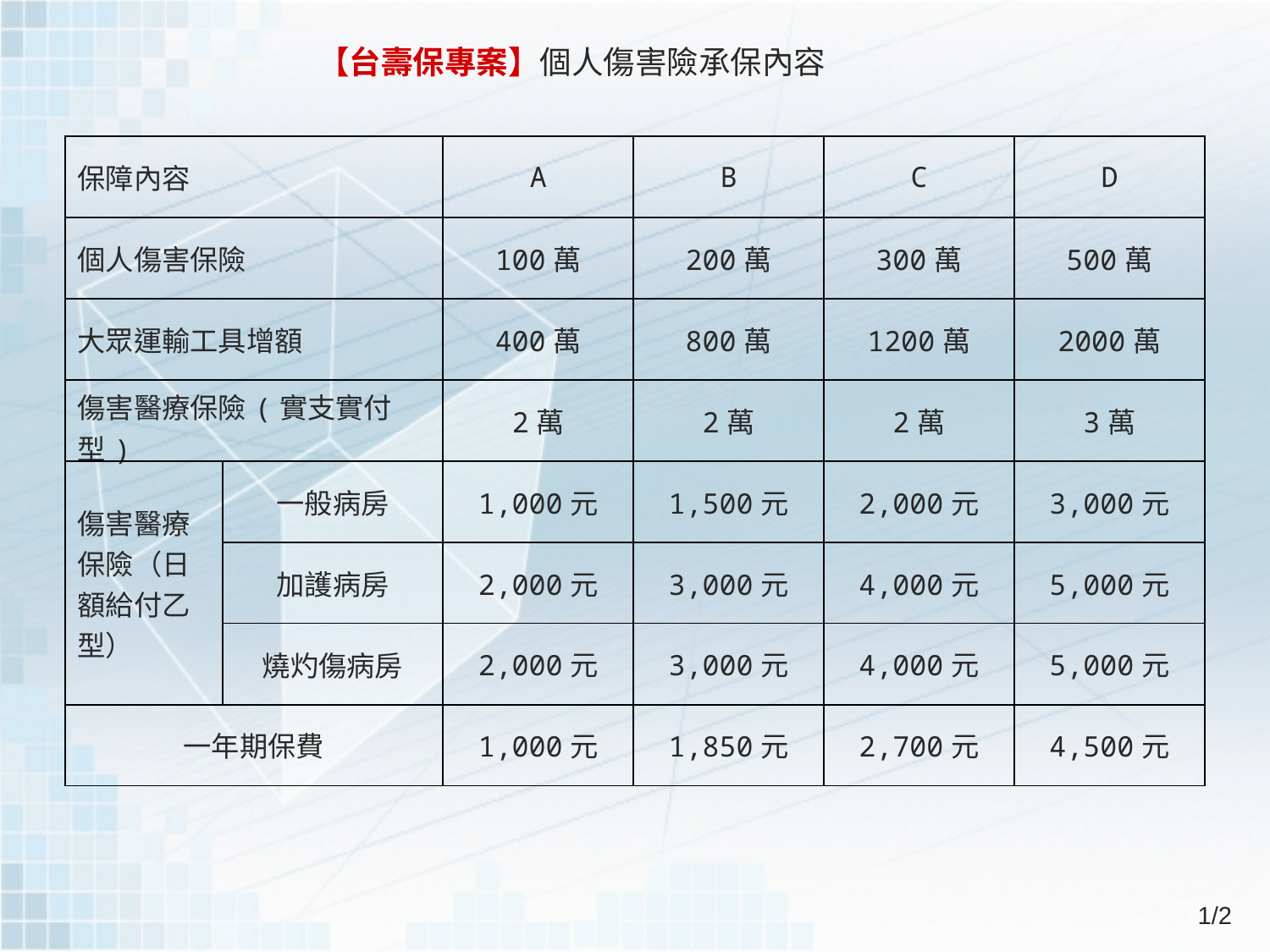

【台壽保專案】個人傷害險承保內容
| 保障內容 |  | A | B | C | D |
| --- | --- | --- | --- | --- | --- |
| 個人傷害保險 |  | 100萬 | 200萬 | 300萬 | 500萬 |
| 大眾運輸工具增額 |  | 400萬 | 800萬 | 1200萬 | 2000萬 |
| 傷害醫療保險(實支實付型) |  | 2萬 | 2萬 | 2萬 | 3萬 |
| 傷害醫療保險（日額給付乙型） | 一般病房 | 1,000元 | 1,500元 | 2,000元 | 3,000元 |
|  | 加護病房 | 2,000元 | 3,000元 | 4,000元 | 5,000元 |
|  | 燒灼傷病房 | 2,000元 | 3,000元 | 4,000元 | 5,000元 |
| 一年期保費 |  | 1,000元 | 1,850元 | 2,700元 | 4,500元 |

1/2